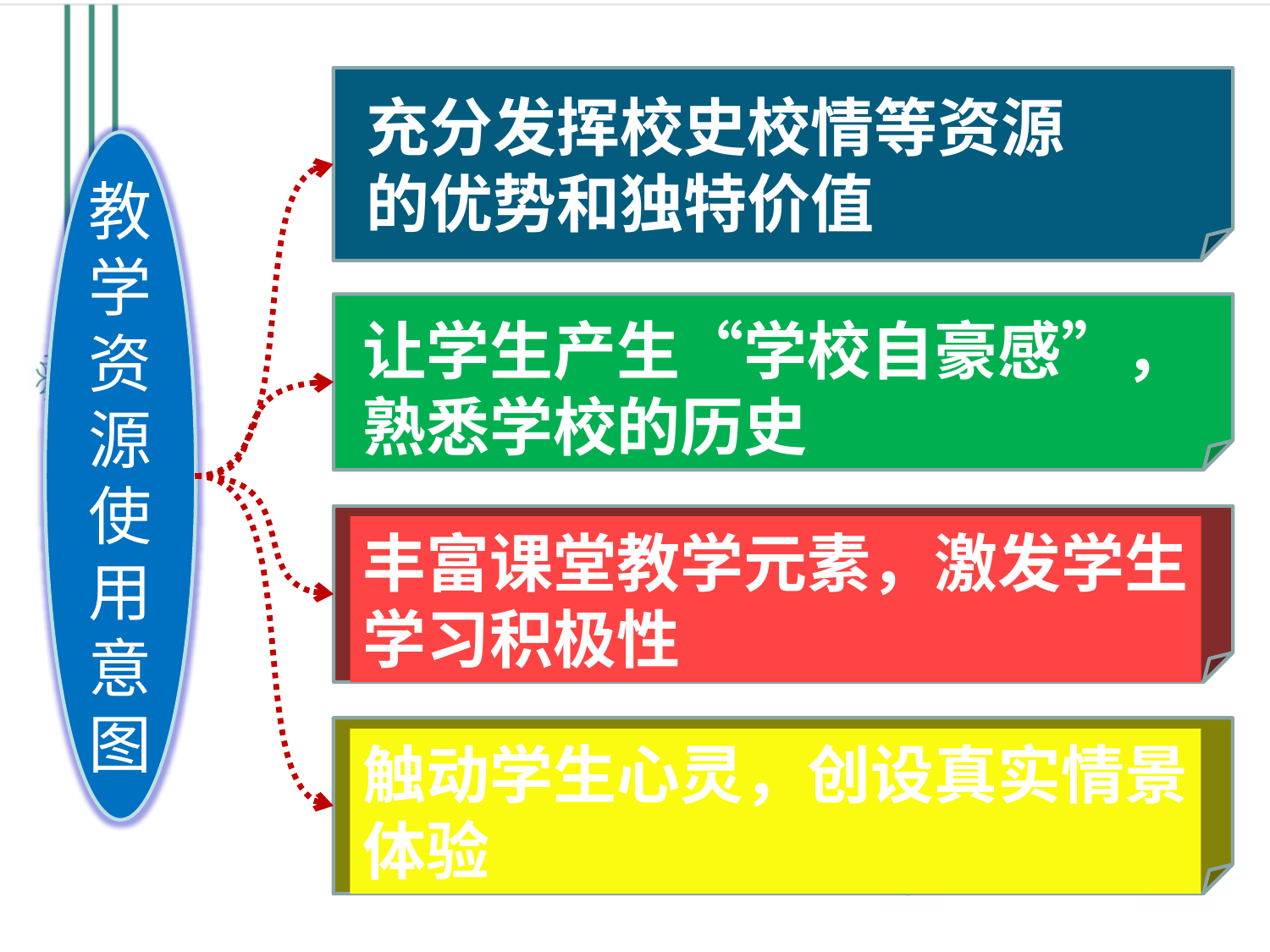

充分发挥校史校情等资源的优势和独特价值
教学资源使用意图

让学生产生“学校自豪感”，熟悉学校的历史

丰富课堂教学元素，激发学生学习积极性

触动学生心灵，创设真实情景体验